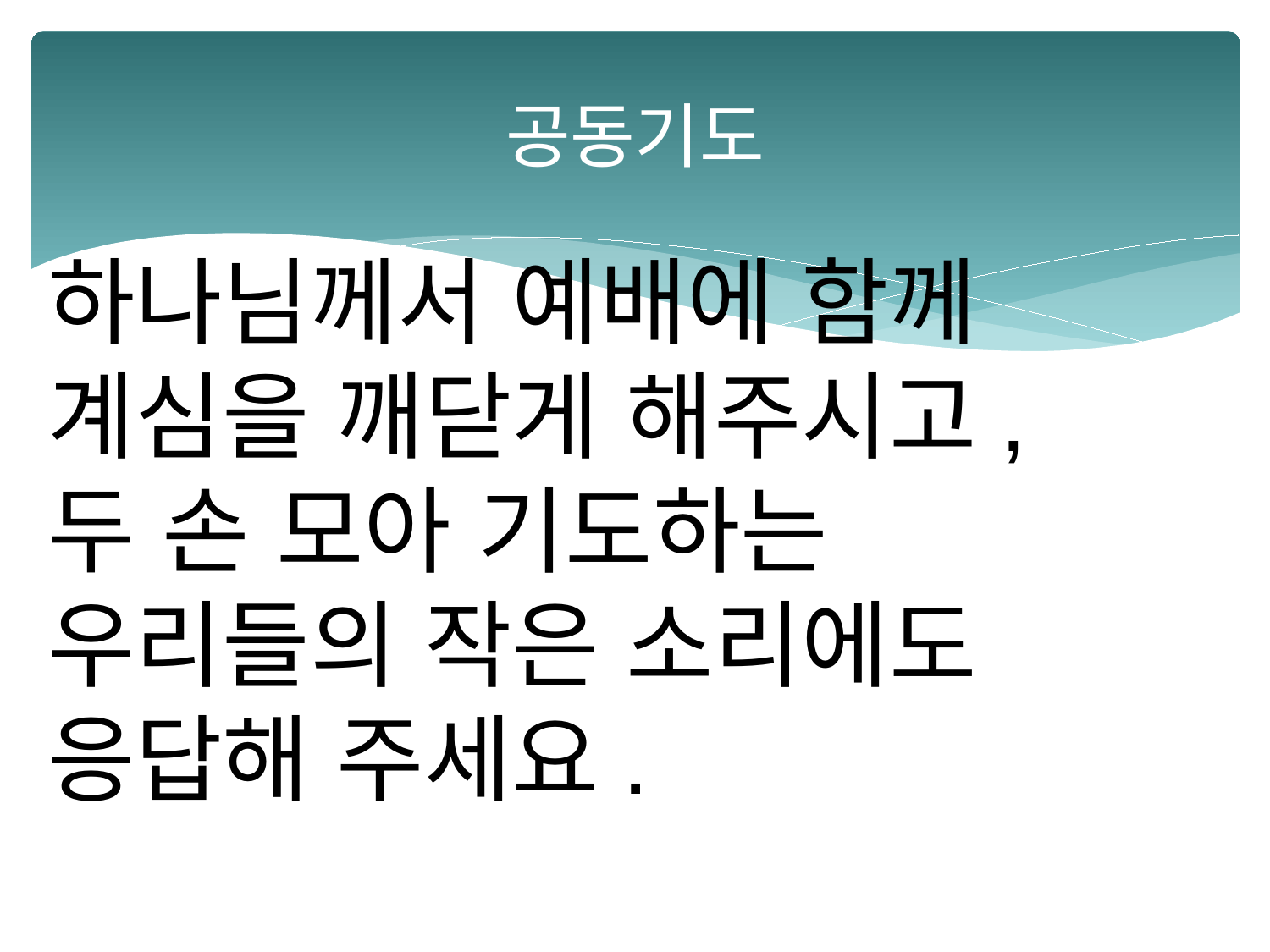

# 공동기도

하나님께서 예배에 함께
계심을 깨닫게 해주시고,
두 손 모아 기도하는
우리들의 작은 소리에도
응답해 주세요.